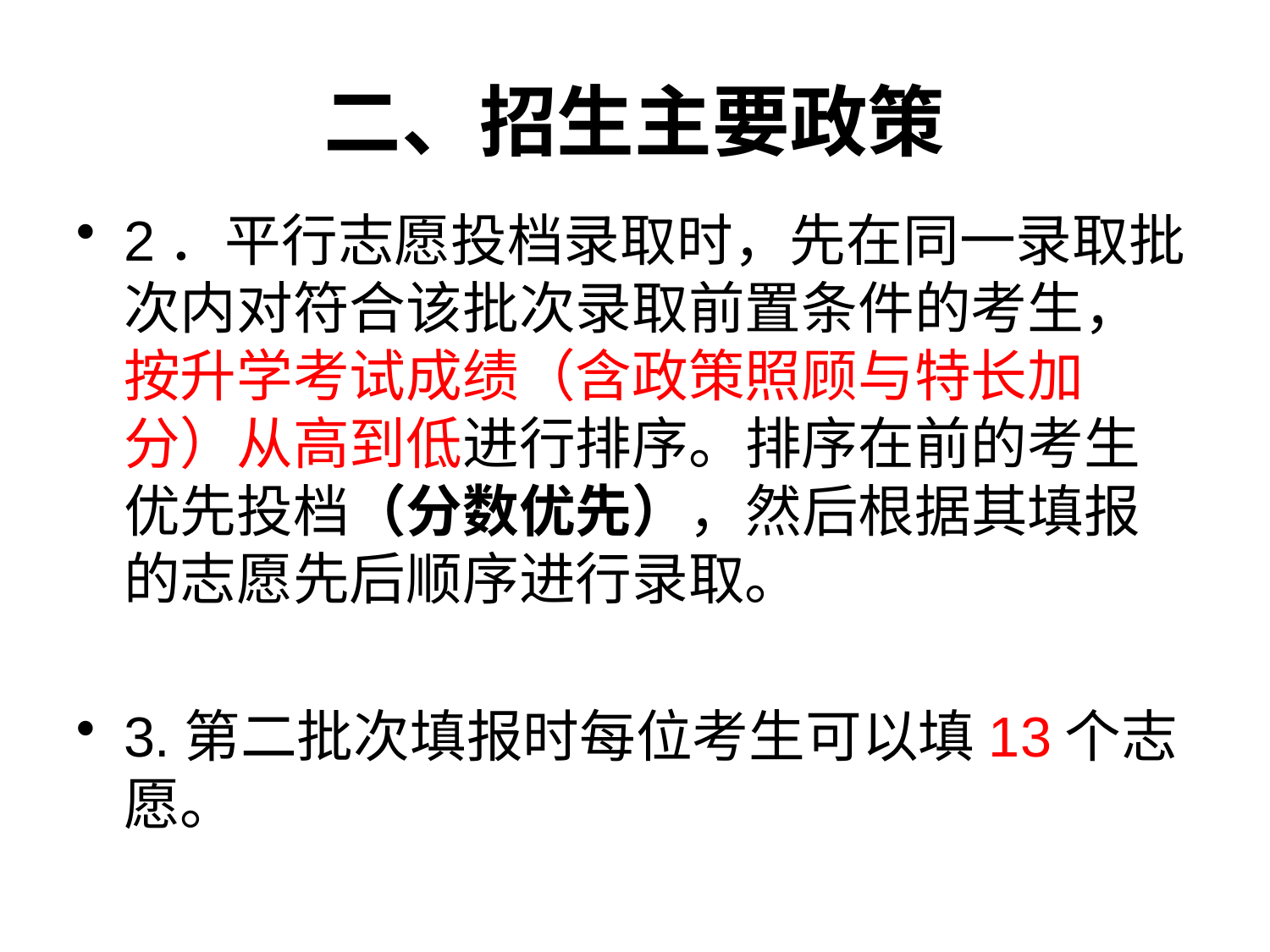

# 二、招生主要政策
2．平行志愿投档录取时，先在同一录取批次内对符合该批次录取前置条件的考生，按升学考试成绩（含政策照顾与特长加分）从高到低进行排序。排序在前的考生优先投档（分数优先），然后根据其填报的志愿先后顺序进行录取。

3.第二批次填报时每位考生可以填13个志愿。